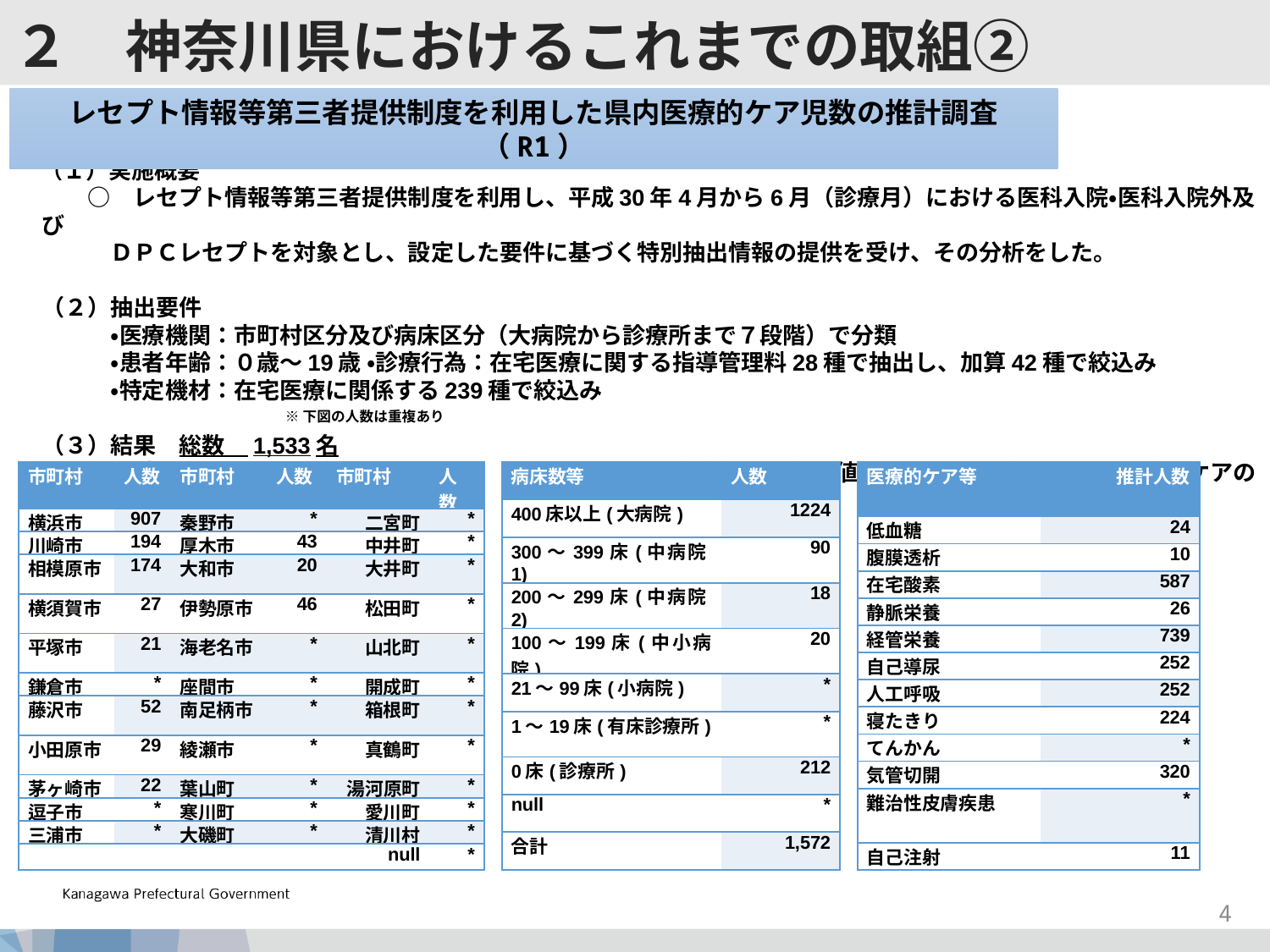

# ２　神奈川県におけるこれまでの取組②
レセプト情報等第三者提供制度を利用した県内医療的ケア児数の推計調査（R1）

（１）実施概要
　　○　レセプト情報等第三者提供制度を利用し、平成30年4月から6月（診療月）における医科入院・医科入院外及び
　　　ＤＰＣレセプトを対象とし、設定した要件に基づく特別抽出情報の提供を受け、その分析をした。

（２）抽出要件
　　　・医療機関：市町村区分及び病床区分（大病院から診療所まで７段階）で分類
　　　・患者年齢：０歳～19歳 ・診療行為：在宅医療に関する指導管理料28種で抽出し、加算42種で絞込み
　　　・特定機材：在宅医療に関係する239種で絞込み

（３）結果　総数　1,533名
　　 　＜市町村別対象患者数＞　　　　　　 　 　　　　　＜病床数別の推計値＞      　　　＜推定される医療的ケアの分布＞

※下図の人数は重複あり
| 市町村 | 人数 | 市町村 | 人数 | 市町村 | 人数 |
| --- | --- | --- | --- | --- | --- |
| 横浜市 | 907 | 秦野市 | \* | 二宮町 | \* |
| 川崎市 | 194 | 厚木市 | 43 | 中井町 | \* |
| 相模原市 | 174 | 大和市 | 20 | 大井町 | \* |
| 横須賀市 | 27 | 伊勢原市 | 46 | 松田町 | \* |
| 平塚市 | 21 | 海老名市 | \* | 山北町 | \* |
| 鎌倉市 | \* | 座間市 | \* | 開成町 | \* |
| 藤沢市 | 52 | 南足柄市 | \* | 箱根町 | \* |
| 小田原市 | 29 | 綾瀬市 | \* | 真鶴町 | \* |
| 茅ヶ崎市 | 22 | 葉山町 | \* | 湯河原町 | \* |
| 逗子市 | \* | 寒川町 | \* | 愛川町 | \* |
| 三浦市 | \* | 大磯町 | \* | 清川村 | \* |
|  |  |  |  | null | \* |
| 医療的ケア等 | 推計人数 |
| --- | --- |
| 低血糖 | 24 |
| 腹膜透析 | 10 |
| 在宅酸素 | 587 |
| 静脈栄養 | 26 |
| 経管栄養 | 739 |
| 自己導尿 | 252 |
| 人工呼吸 | 252 |
| 寝たきり | 224 |
| てんかん | \* |
| 気管切開 | 320 |
| 難治性皮膚疾患 | \* |
| 自己注射 | 11 |
| 病床数等 | 人数 |
| --- | --- |
| 400床以上(大病院) | 1224 |
| 300〜399床(中病院1) | 90 |
| 200〜299床(中病院2) | 18 |
| 100〜199床(中小病院) | 20 |
| 21〜99床(小病院) | \* |
| 1〜19床(有床診療所) | \* |
| 0床(診療所) | 212 |
| null | \* |
| 合計 | 1,572 |
4